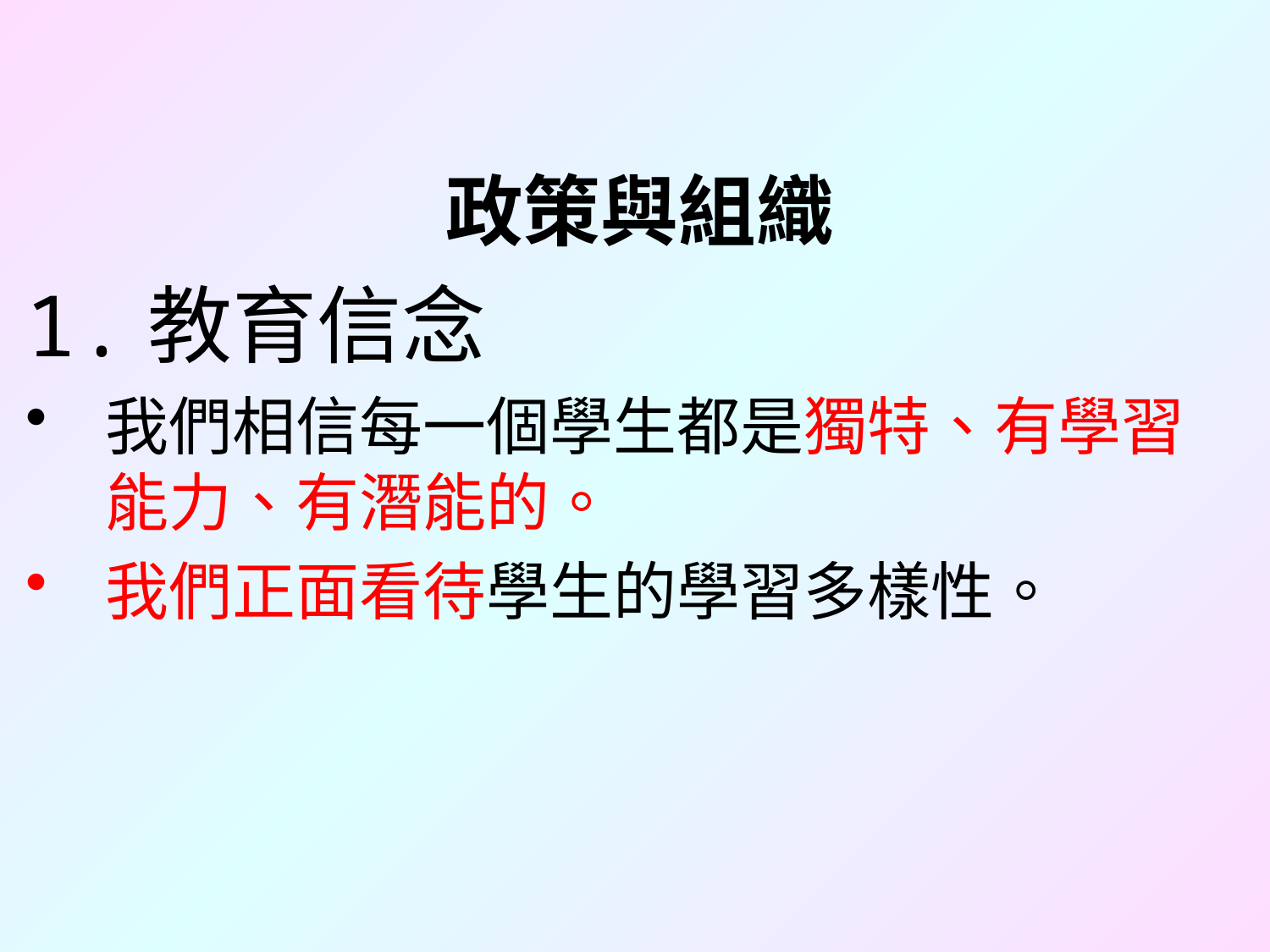

政策與組織

1.教育信念
我們相信每一個學生都是獨特、有學習 能力、有潛能的。
我們正面看待學生的學習多樣性。